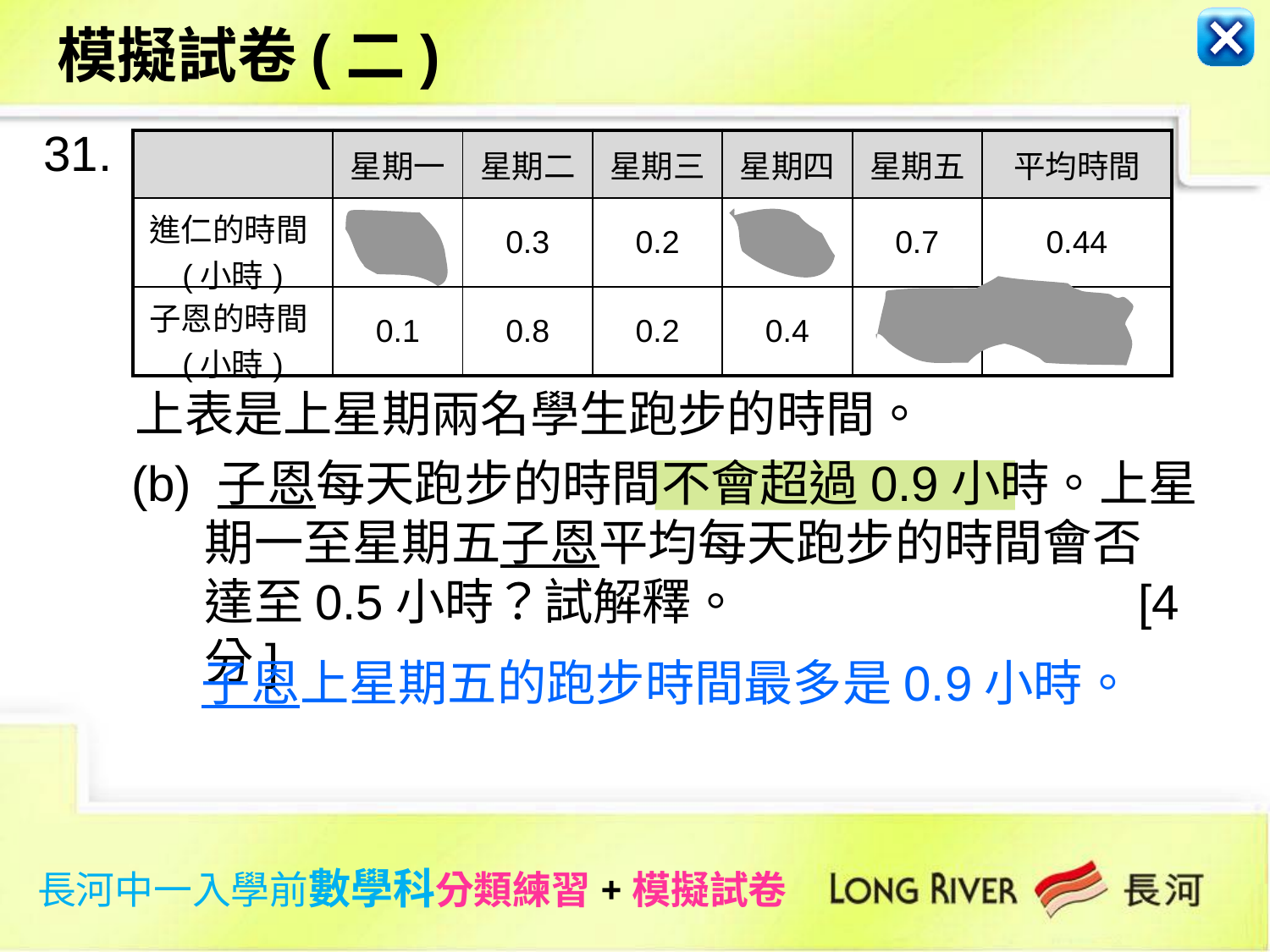

模擬試卷(二)
31.
|  | 星期一 | 星期二 | 星期三 | 星期四 | 星期五 | 平均時間 |
| --- | --- | --- | --- | --- | --- | --- |
| 進仁的時間(小時) |  | 0.3 | 0.2 |  | 0.7 | 0.44 |
| 子恩的時間(小時) | 0.1 | 0.8 | 0.2 | 0.4 |  |  |

上表是上星期兩名學生跑步的時間。
(b) 子恩每天跑步的時間不會超過0.9小時。上星
期一至星期五子恩平均每天跑步的時間會否
達至0.5小時？試解釋。			   [4分]

子恩上星期五的跑步時間最多是0.9小時。